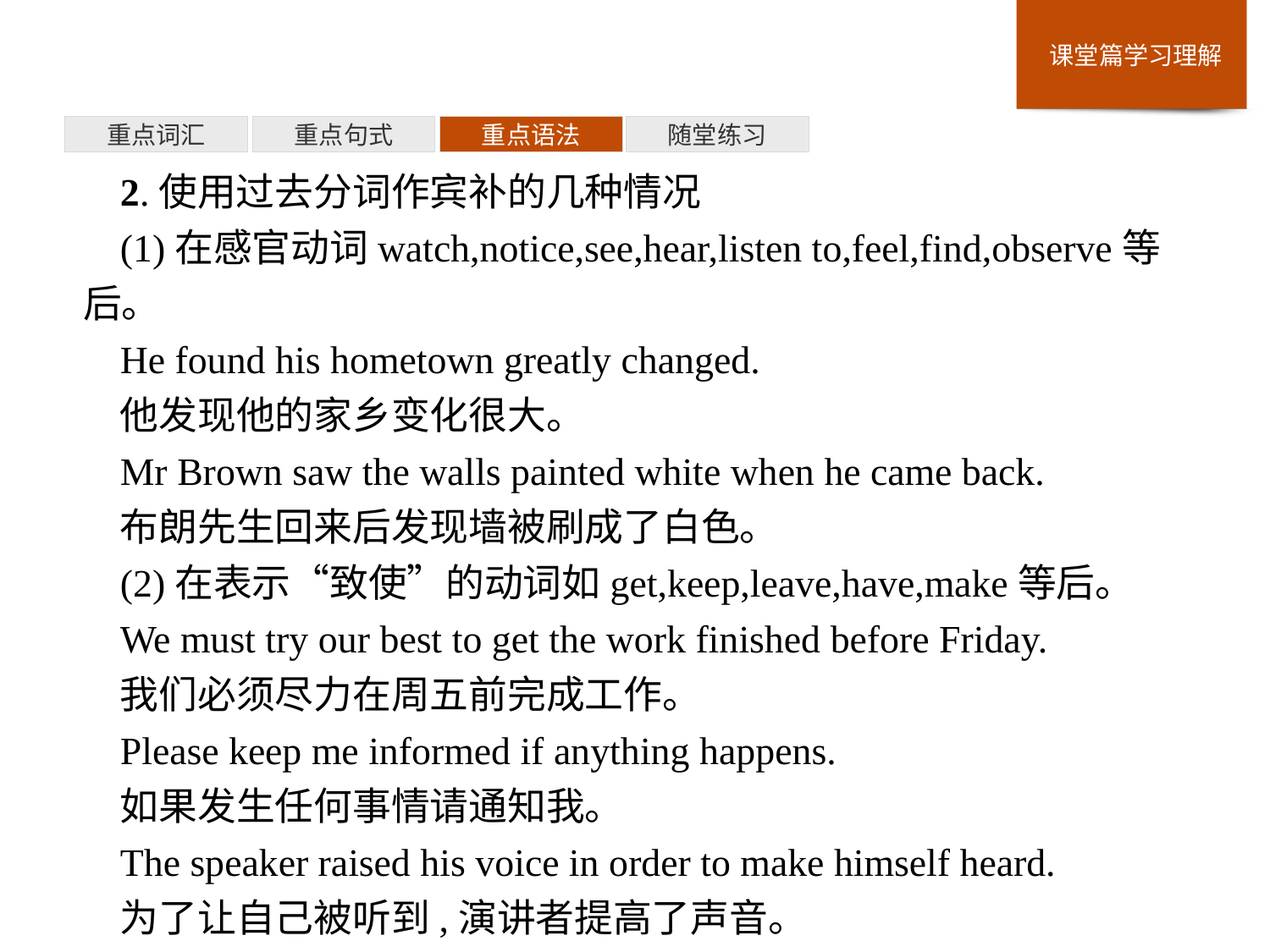

重点词汇
重点句式
重点语法
随堂练习
2.使用过去分词作宾补的几种情况
(1)在感官动词watch,notice,see,hear,listen to,feel,find,observe等后。
He found his hometown greatly changed.
他发现他的家乡变化很大。
Mr Brown saw the walls painted white when he came back.
布朗先生回来后发现墙被刷成了白色。
(2)在表示“致使”的动词如get,keep,leave,have,make等后。
We must try our best to get the work finished before Friday.
我们必须尽力在周五前完成工作。
Please keep me informed if anything happens.
如果发生任何事情请通知我。
The speaker raised his voice in order to make himself heard.
为了让自己被听到,演讲者提高了声音。